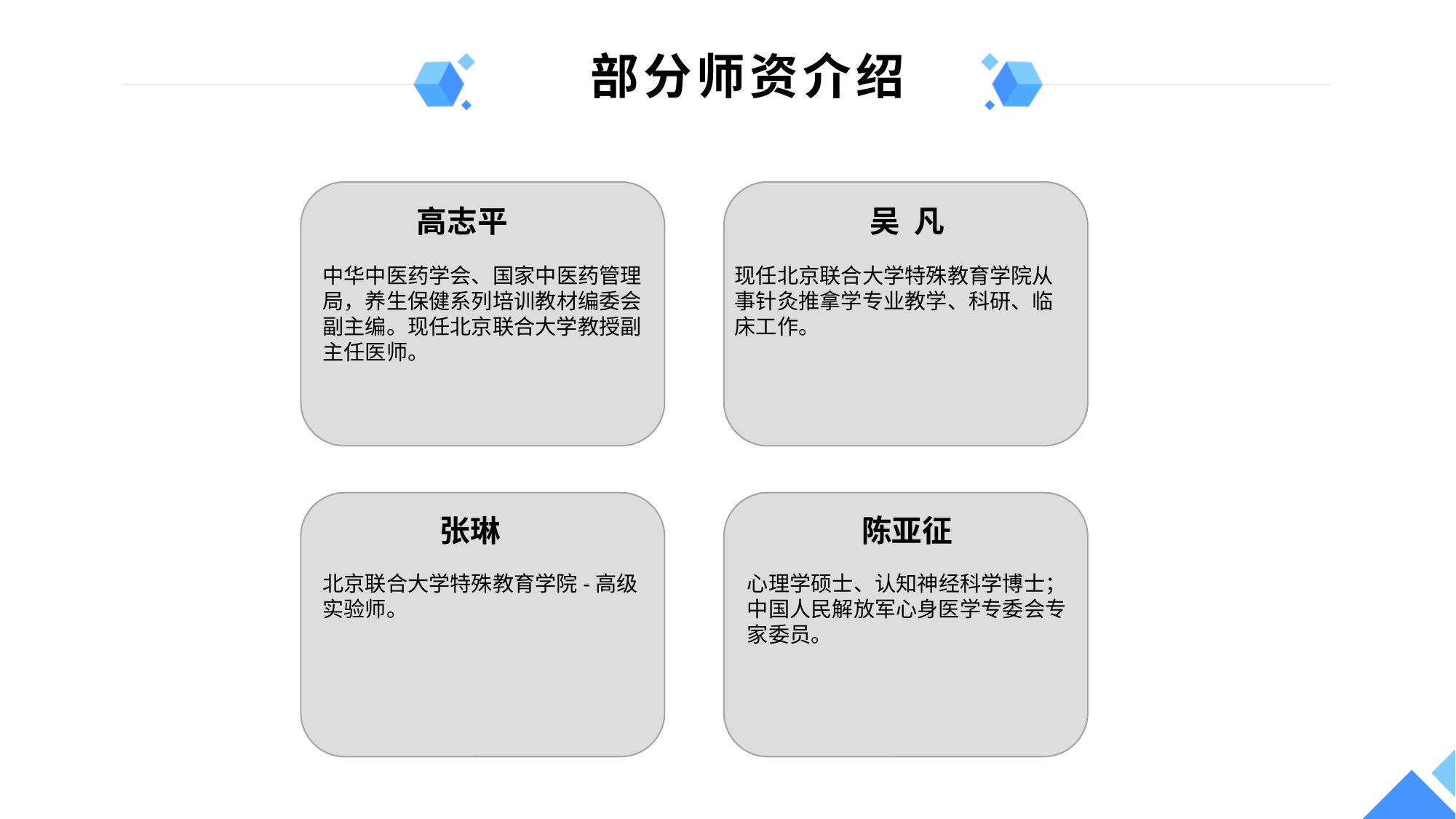

部分师资介绍

 高志平
吴  凡
中华中医药学会、国家中医药管理局，养生保健系列培训教材编委会副主编。现任北京联合大学教授副主任医师。
现任北京联合大学特殊教育学院从事针灸推拿学专业教学、科研、临床工作。

张琳
陈亚征
北京联合大学特殊教育学院-高级实验师。

心理学硕士、认知神经科学博士；中国人民解放军心身医学专委会专家委员。